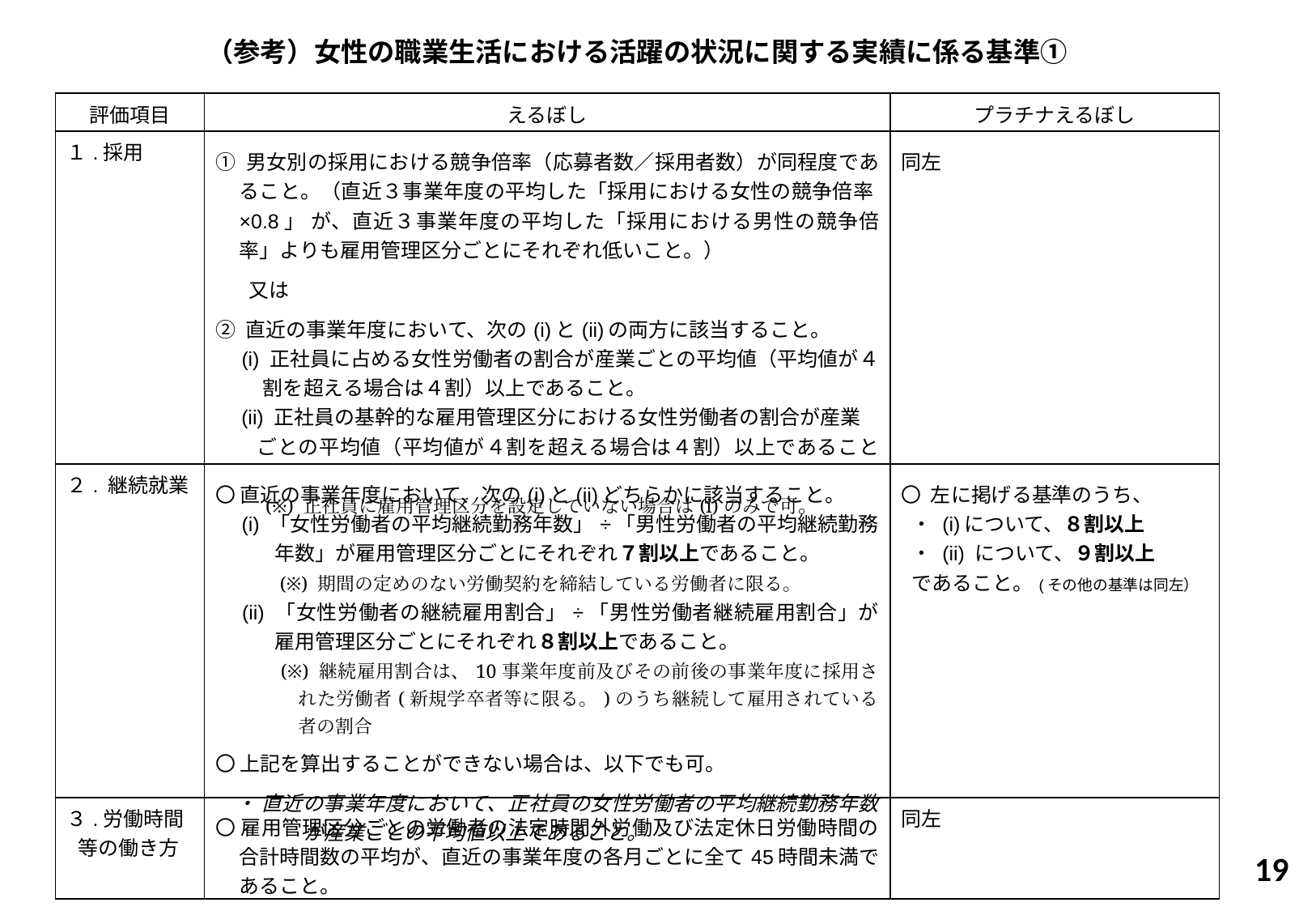

（参考）女性の職業生活における活躍の状況に関する実績に係る基準①
| 評価項目 | えるぼし | プラチナえるぼし |
| --- | --- | --- |
| １.採用 | ① 男女別の採用における競争倍率（応募者数／採用者数）が同程度であること。（直近３事業年度の平均した「採用における女性の競争倍率×0.8」 が、直近３事業年度の平均した「採用における男性の競争倍率」よりも雇用管理区分ごとにそれぞれ低いこと。） 　 又は ② 直近の事業年度において、次の(i)と(ii)の両方に該当すること。 　(i) 正社員に占める女性労働者の割合が産業ごとの平均値（平均値が４割を超える場合は４割）以上であること。 　(ii) 正社員の基幹的な雇用管理区分における女性労働者の割合が産業 　　ごとの平均値（平均値が４割を超える場合は４割）以上であること　　 　　 (※) 正社員に雇用管理区分を設定していない場合は(i)のみで可。 | 同左 |
| ２. 継続就業 | 〇 直近の事業年度において、次の(i)と(ii)どちらかに該当すること。 　(i) 「女性労働者の平均継続勤務年数」÷「男性労働者の平均継続勤務年数」が雇用管理区分ごとにそれぞれ７割以上であること。 　　　(※) 期間の定めのない労働契約を締結している労働者に限る。 　(ii) 「女性労働者の継続雇用割合」÷「男性労働者継続雇用割合」が雇用管理区分ごとにそれぞれ８割以上であること。 　　　(※) 継続雇用割合は、10事業年度前及びその前後の事業年度に採用された労働者(新規学卒者等に限る。)のうち継続して雇用されている者の割合 〇 上記を算出することができない場合は、以下でも可。 　・ 直近の事業年度において、正社員の女性労働者の平均継続勤務年数　　が産業ごとの平均値以上であること。 | 〇 左に掲げる基準のうち、 ・ (i)について、８割以上 ・ (ii) について、９割以上 であること。(その他の基準は同左） |
| ３.労働時間等の働き方 | 〇 雇用管理区分ごとの労働者の法定時間外労働及び法定休日労働時間の合計時間数の平均が、直近の事業年度の各月ごとに全て45時間未満であること。 | 同左 |
19